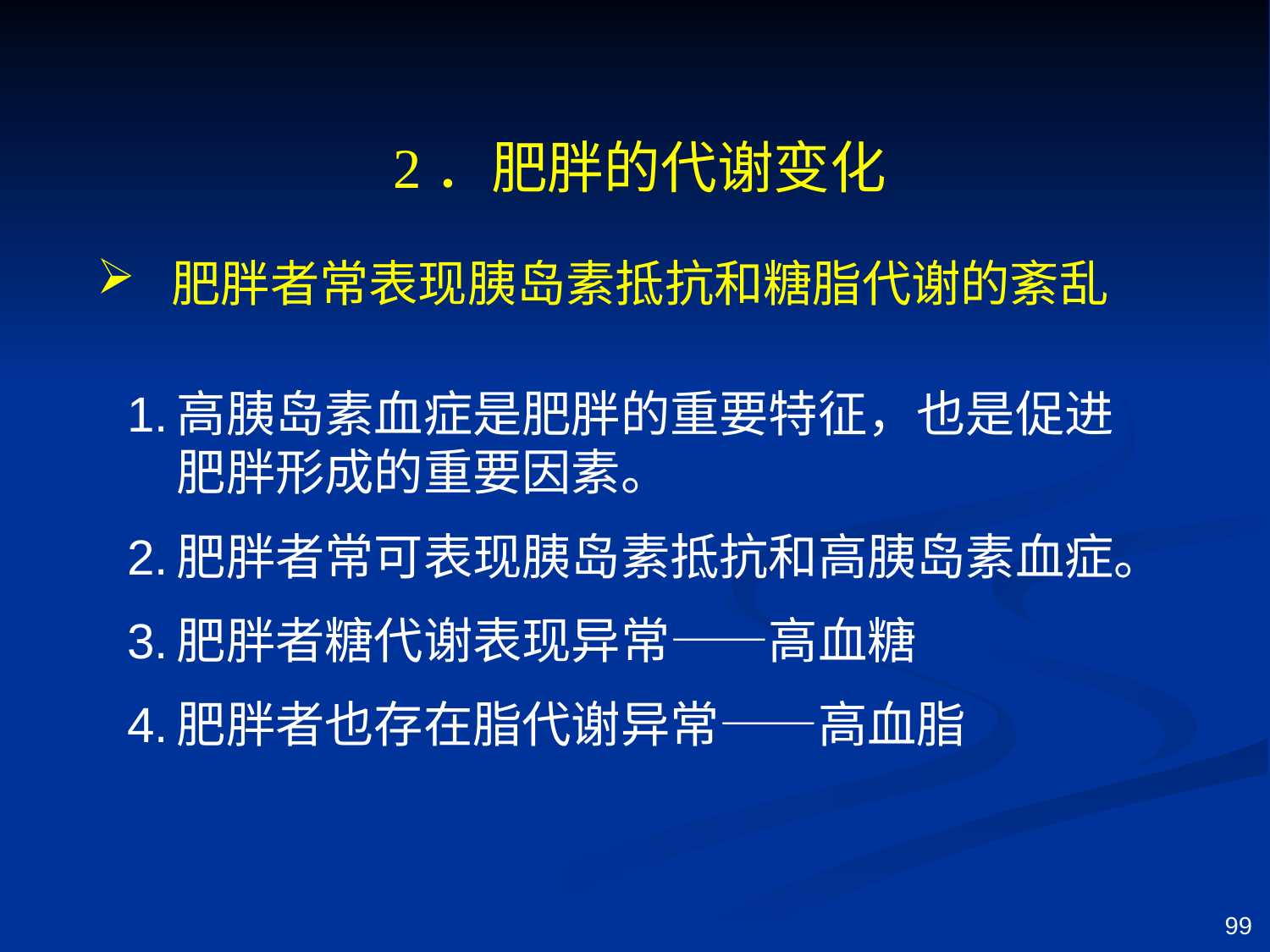

2．肥胖的代谢变化
肥胖者常表现胰岛素抵抗和糖脂代谢的紊乱
高胰岛素血症是肥胖的重要特征，也是促进肥胖形成的重要因素。
肥胖者常可表现胰岛素抵抗和高胰岛素血症。
肥胖者糖代谢表现异常——高血糖
肥胖者也存在脂代谢异常——高血脂
99